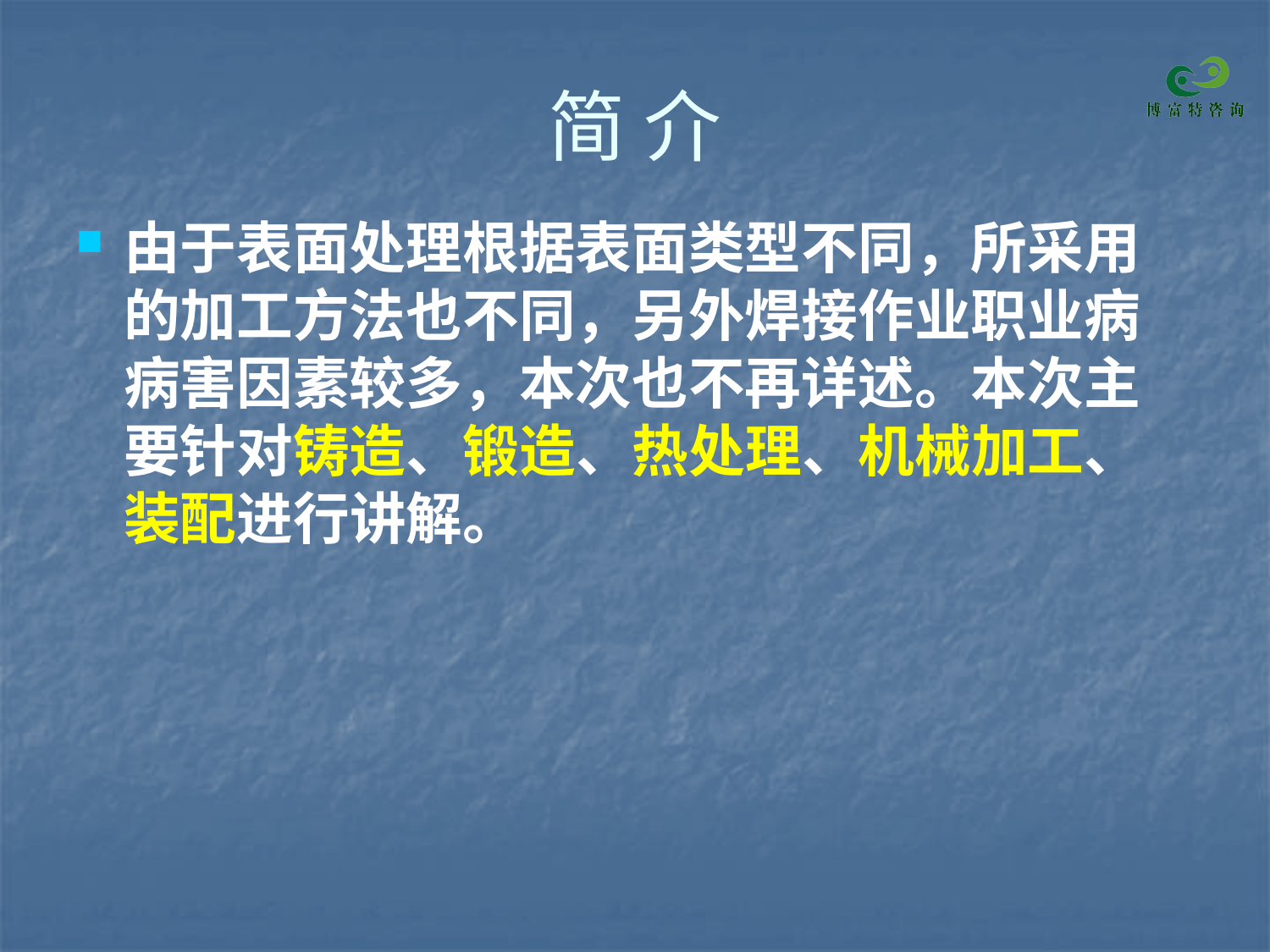

# 简 介
由于表面处理根据表面类型不同，所采用的加工方法也不同，另外焊接作业职业病病害因素较多，本次也不再详述。本次主要针对铸造、锻造、热处理、机械加工、装配进行讲解。